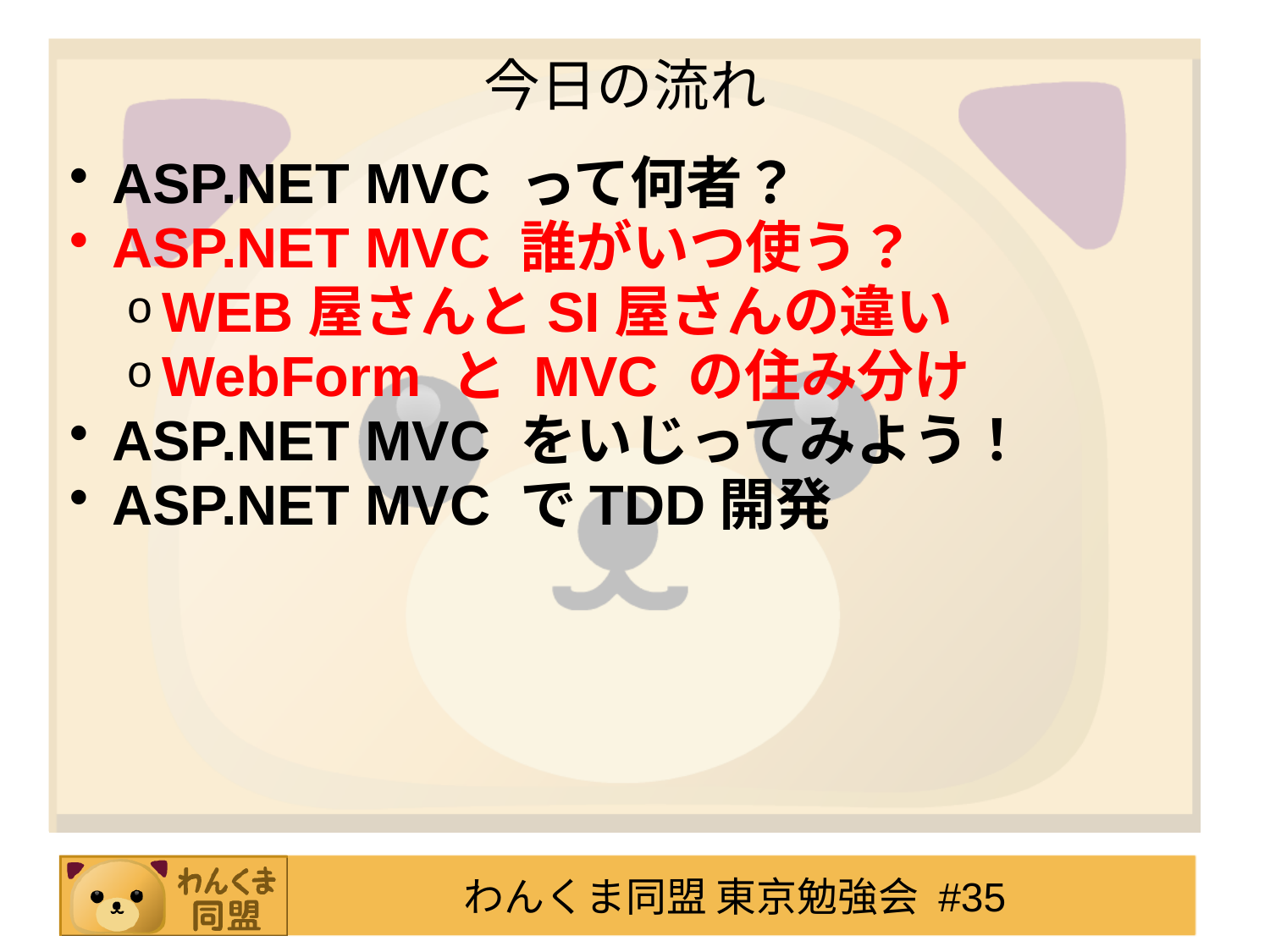

今日の流れ
ASP.NET MVC って何者？
ASP.NET MVC 誰がいつ使う？
WEB屋さんとSI屋さんの違い
WebForm と MVC の住み分け
ASP.NET MVC をいじってみよう！
ASP.NET MVC でTDD開発